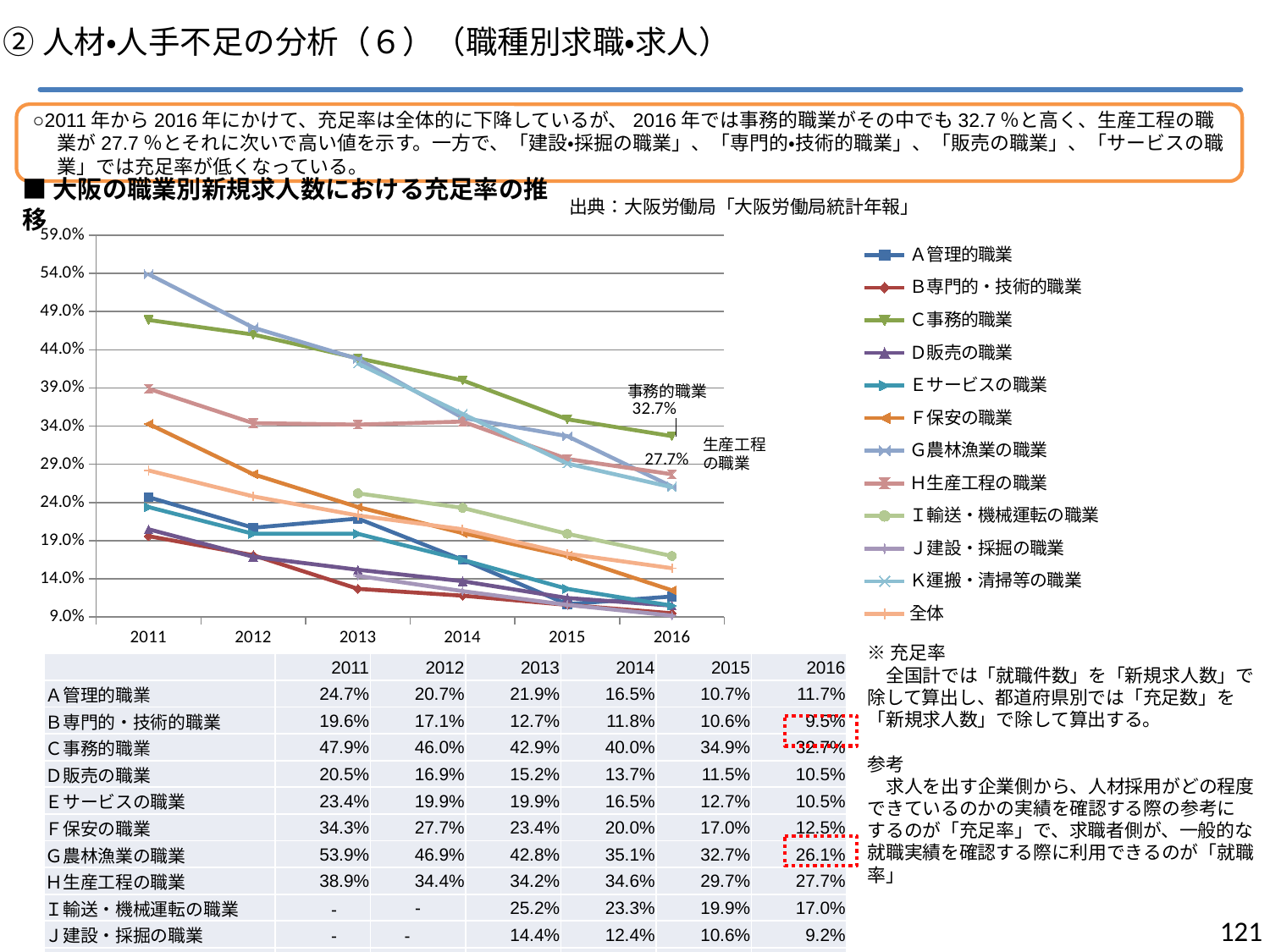

②人材・人手不足の分析（６）（職種別求職・求人）
○2011年から2016年にかけて、充足率は全体的に下降しているが、2016年では事務的職業がその中でも32.7％と高く、生産工程の職業が27.7％とそれに次いで高い値を示す。一方で、「建設・採掘の職業」、「専門的・技術的職業」、「販売の職業」、「サービスの職業」では充足率が低くなっている。
■大阪の職業別新規求人数における充足率の推移
出典：大阪労働局「大阪労働局統計年報」

### Chart

| Category | Ａ管理的職業 | Ｂ専門的・技術的職業 | Ｃ事務的職業 | Ｄ販売の職業 | Ｅサービスの職業 | Ｆ保安の職業 | Ｇ農林漁業の職業 | Ｈ生産工程の職業 | Ｉ輸送・機械運転の職業 | Ｊ建設・採掘の職業 | Ｋ運搬・清掃等の職業 | 全体 |
|---|---|---|---|---|---|---|---|---|---|---|---|---|
| 2011 | 0.2470000000000001 | 0.196 | 0.4790000000000002 | 0.20500000000000004 | 0.234 | 0.3430000000000001 | 0.539 | 0.38900000000000023 | None | None | None | 0.2820000000000001 |
| 2012 | 0.2070000000000001 | 0.171 | 0.46 | 0.169 | 0.199 | 0.277 | 0.4690000000000001 | 0.3440000000000001 | None | None | None | 0.2480000000000001 |
| 2013 | 0.2190000000000001 | 0.127 | 0.42900000000000027 | 0.1520000000000001 | 0.199 | 0.234 | 0.42800000000000027 | 0.3420000000000001 | 0.252 | 0.14400000000000004 | 0.42200000000000026 | 0.223 |
| 2014 | 0.165 | 0.11799999999999998 | 0.4 | 0.137 | 0.165 | 0.2 | 0.3510000000000002 | 0.3460000000000002 | 0.233 | 0.12400000000000005 | 0.3560000000000002 | 0.20500000000000004 |
| 2015 | 0.10700000000000005 | 0.10600000000000002 | 0.3490000000000002 | 0.115 | 0.127 | 0.17 | 0.32700000000000023 | 0.29700000000000026 | 0.199 | 0.10600000000000002 | 0.2910000000000002 | 0.17300000000000001 |
| 2016 | 0.11700000000000002 | 0.09500000000000004 | 0.32700000000000023 | 0.10500000000000002 | 0.10500000000000002 | 0.125 | 0.261 | 0.277 | 0.17 | 0.09200000000000003 | 0.26 | 0.1540000000000001 |
事務的職業
生産工程
の職業
※充足率
　全国計では「就職件数」を「新規求人数」で除して算出し、都道府県別では「充足数」を「新規求人数」で除して算出する。

参考
　求人を出す企業側から、人材採用がどの程度できているのかの実績を確認する際の参考にするのが「充足率」で、求職者側が、一般的な就職実績を確認する際に利用できるのが「就職率」
|  | 2011 | 2012 | 2013 | 2014 | 2015 | 2016 |
| --- | --- | --- | --- | --- | --- | --- |
| Ａ管理的職業 | 24.7% | 20.7% | 21.9% | 16.5% | 10.7% | 11.7% |
| Ｂ専門的・技術的職業 | 19.6% | 17.1% | 12.7% | 11.8% | 10.6% | 9.5% |
| Ｃ事務的職業 | 47.9% | 46.0% | 42.9% | 40.0% | 34.9% | 32.7% |
| Ｄ販売の職業 | 20.5% | 16.9% | 15.2% | 13.7% | 11.5% | 10.5% |
| Ｅサービスの職業 | 23.4% | 19.9% | 19.9% | 16.5% | 12.7% | 10.5% |
| Ｆ保安の職業 | 34.3% | 27.7% | 23.4% | 20.0% | 17.0% | 12.5% |
| Ｇ農林漁業の職業 | 53.9% | 46.9% | 42.8% | 35.1% | 32.7% | 26.1% |
| Ｈ生産工程の職業 | 38.9% | 34.4% | 34.2% | 34.6% | 29.7% | 27.7% |
| Ｉ輸送・機械運転の職業 | - | - | 25.2% | 23.3% | 19.9% | 17.0% |
| Ｊ建設・採掘の職業 | - | - | 14.4% | 12.4% | 10.6% | 9.2% |
| Ｋ運搬・清掃等の職業 | - | - | 42.2% | 35.6% | 29.1% | 26.0% |
| 全体 | 28.2% | 24.8% | 22.3% | 20.5% | 17.3% | 15.4% |

121